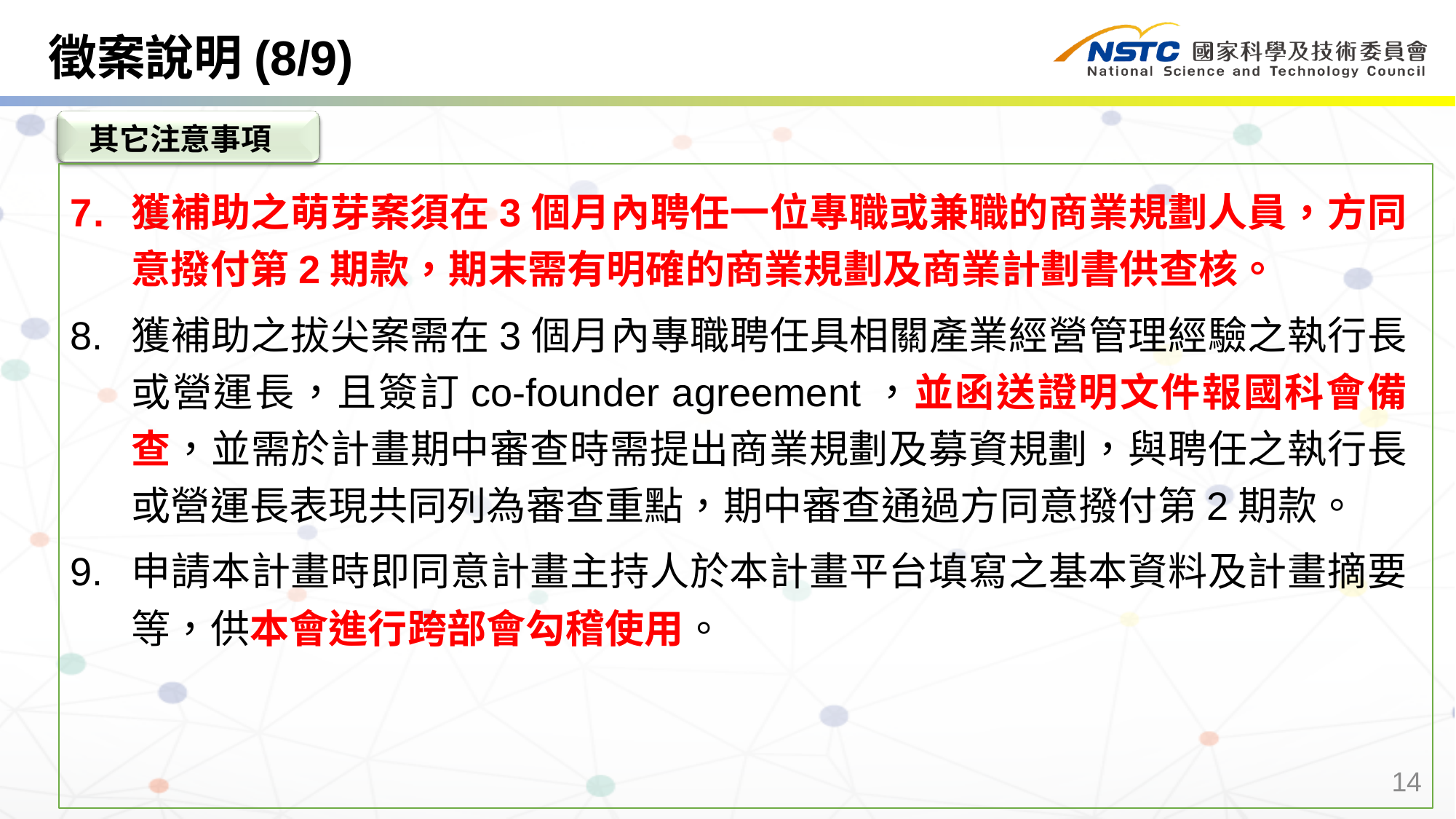

徵案說明(8/9)
其它注意事項

獲補助之萌芽案須在3個月內聘任一位專職或兼職的商業規劃人員，方同意撥付第2期款，期末需有明確的商業規劃及商業計劃書供查核。
獲補助之拔尖案需在3個月內專職聘任具相關產業經營管理經驗之執行長或營運長，且簽訂co-founder agreement，並函送證明文件報國科會備查，並需於計畫期中審查時需提出商業規劃及募資規劃，與聘任之執行長或營運長表現共同列為審查重點，期中審查通過方同意撥付第2期款。
申請本計畫時即同意計畫主持人於本計畫平台填寫之基本資料及計畫摘要等，供本會進行跨部會勾稽使用。
14